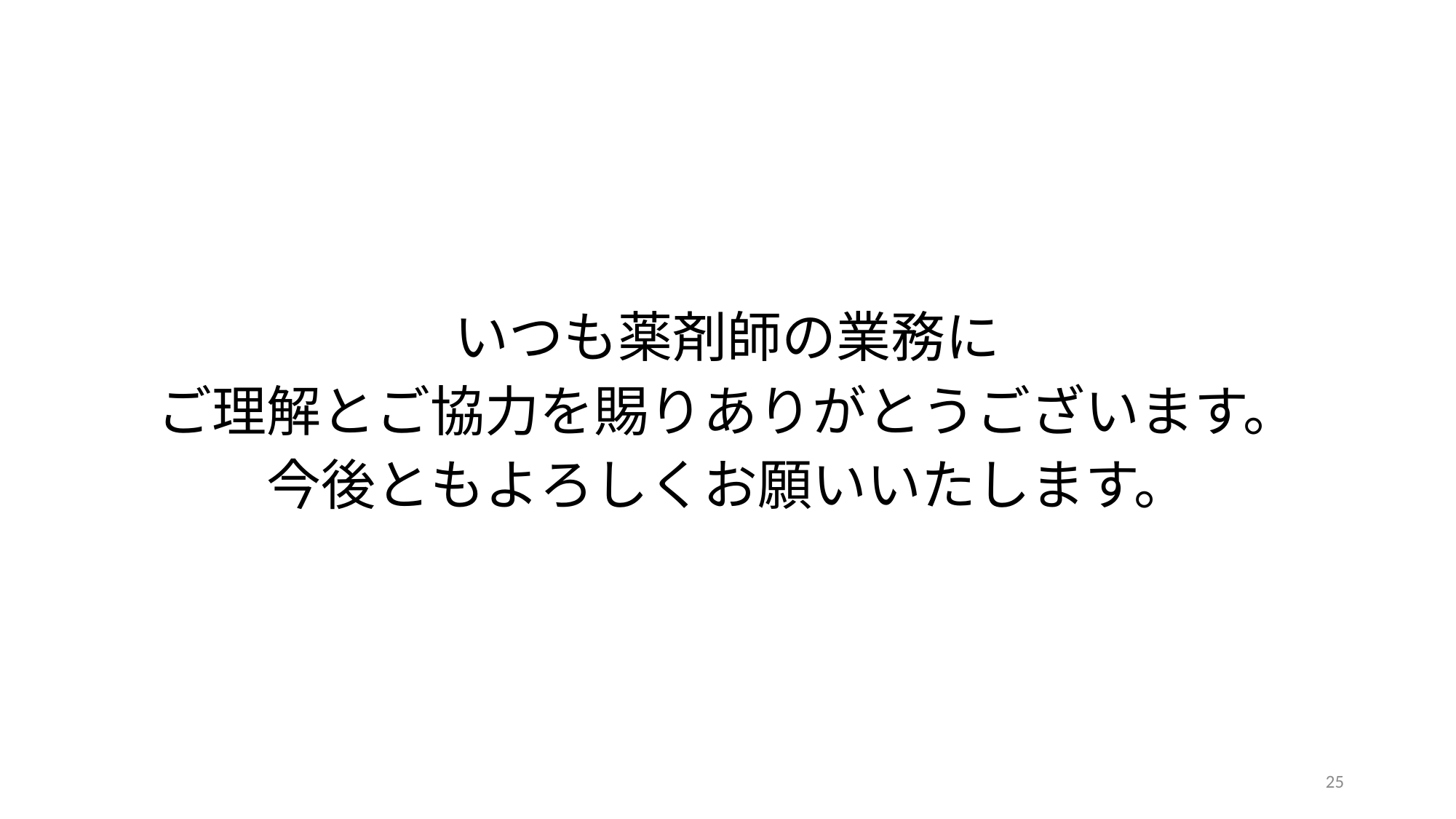

いつも薬剤師の業務に
ご理解とご協力を賜りありがとうございます。
今後ともよろしくお願いいたします。
25